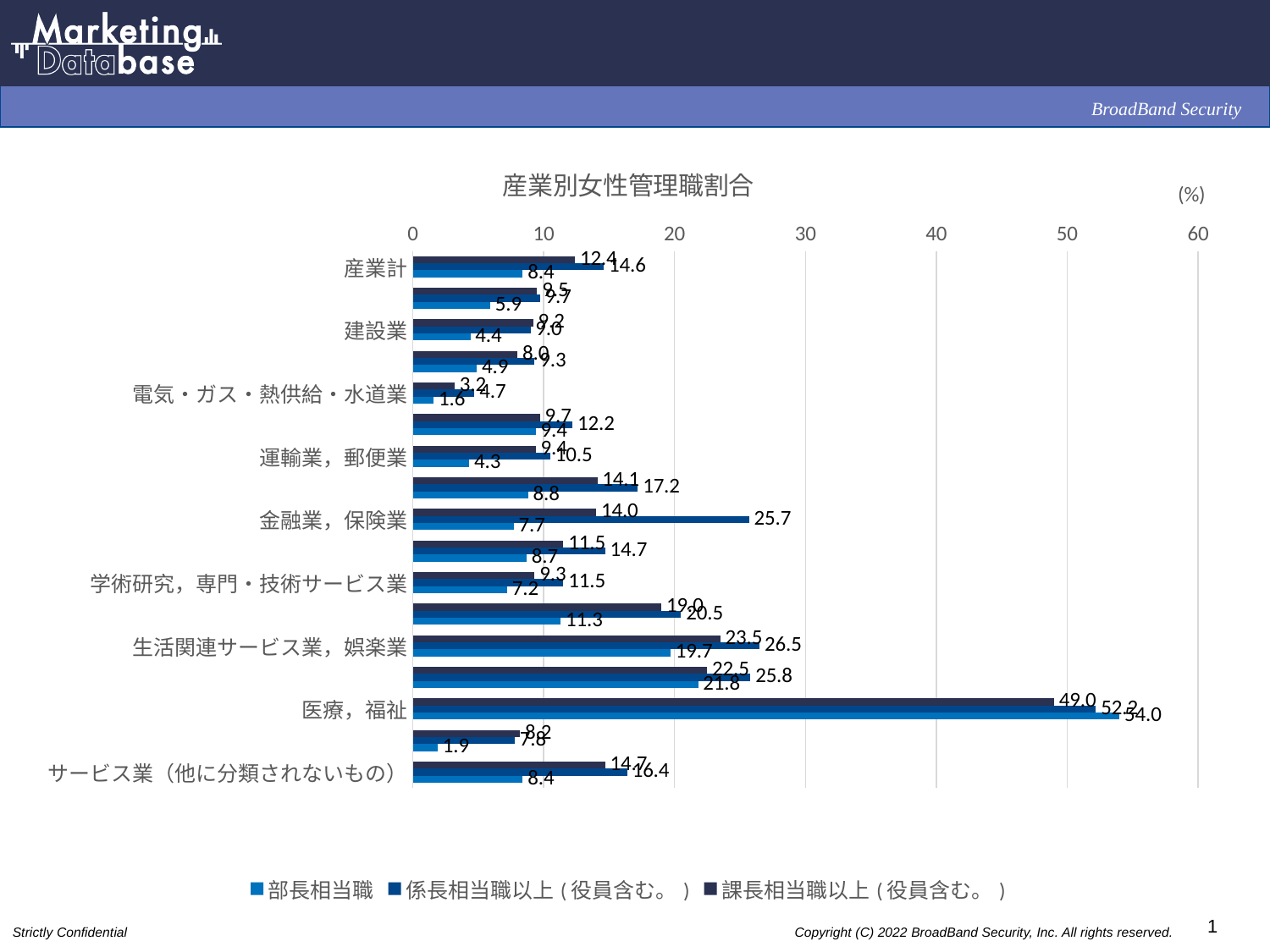

### Chart: 産業別女性管理職割合

| Category | 課長相当職以上(役員含む。) | 係長相当職以上(役員含む。) | 部長相当職 |
|---|---|---|---|
| 産業計 | 12.4 | 14.6 | 8.4 |
| 鉱業，採石業，砂利採取業 | 9.5 | 9.7 | 5.9 |
| 建設業 | 9.2 | 9.0 | 4.4 |
| 製造業 | 8.0 | 9.3 | 4.9 |
| 電気・ガス・熱供給・水道業 | 3.2 | 4.7 | 1.6 |
| 情報通信業 | 9.7 | 12.2 | 9.4 |
| 運輸業，郵便業 | 9.4 | 10.5 | 4.3 |
| 卸売業，小売業 | 14.1 | 17.2 | 8.8 |
| 金融業，保険業 | 14.0 | 25.7 | 7.7 |
| 不動産業，物品賃貸業 | 11.5 | 14.7 | 8.7 |
| 学術研究，専門・技術サービス業 | 9.3 | 11.5 | 7.2 |
| 宿泊業，飲食サービス業 | 19.0 | 20.5 | 11.3 |
| 生活関連サービス業，娯楽業 | 23.5 | 26.5 | 19.7 |
| 教育，学習支援業 | 22.5 | 25.8 | 21.8 |
| 医療，福祉 | 49.0 | 52.2 | 54.0 |
| 複合サービス事業 | 8.2 | 7.8 | 1.9 |
| サービス業（他に分類されないもの） | 14.7 | 16.4 | 8.4 |